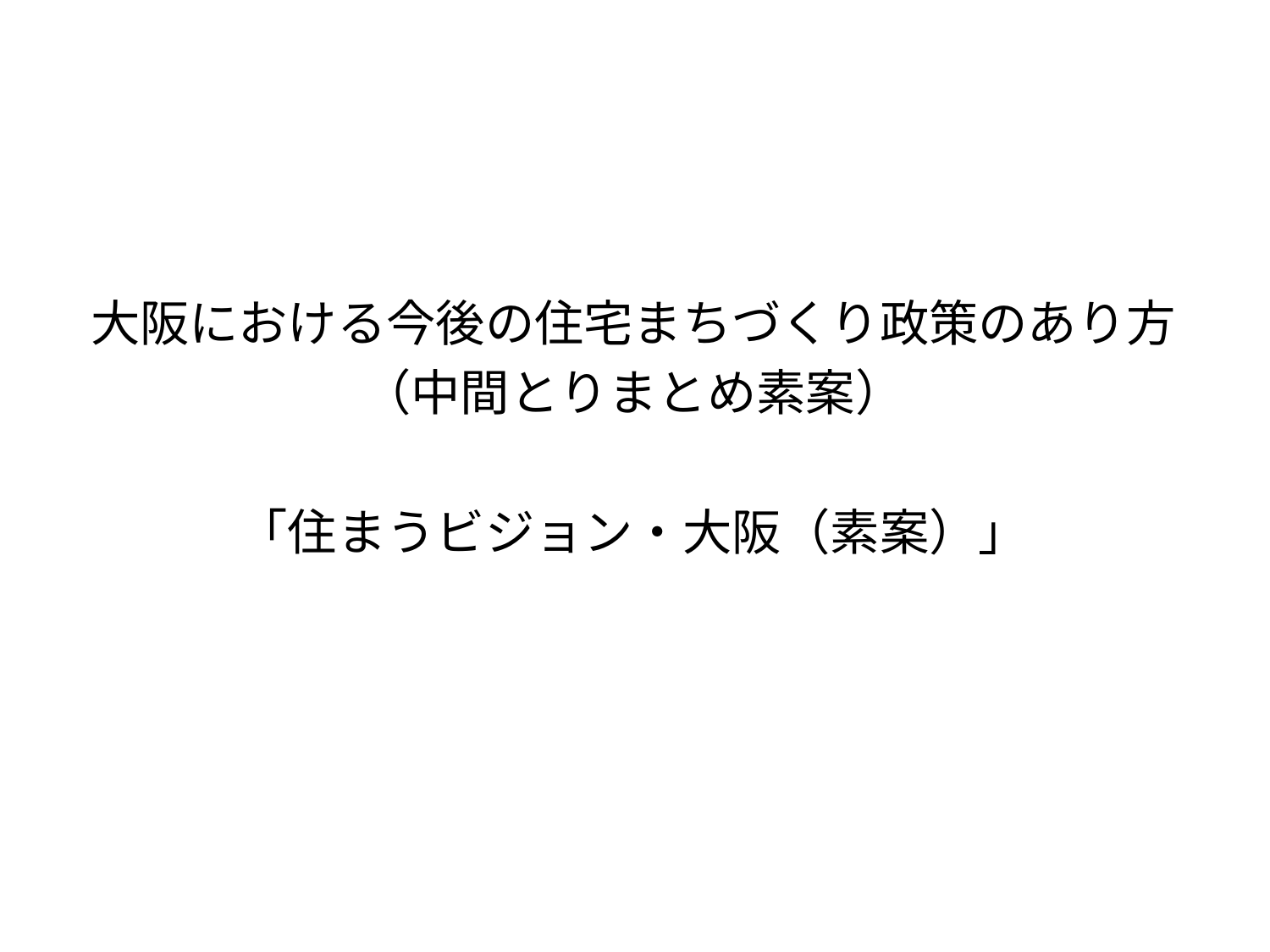

大阪における今後の住宅まちづくり政策のあり方
（中間とりまとめ素案）

「住まうビジョン・大阪（素案）」